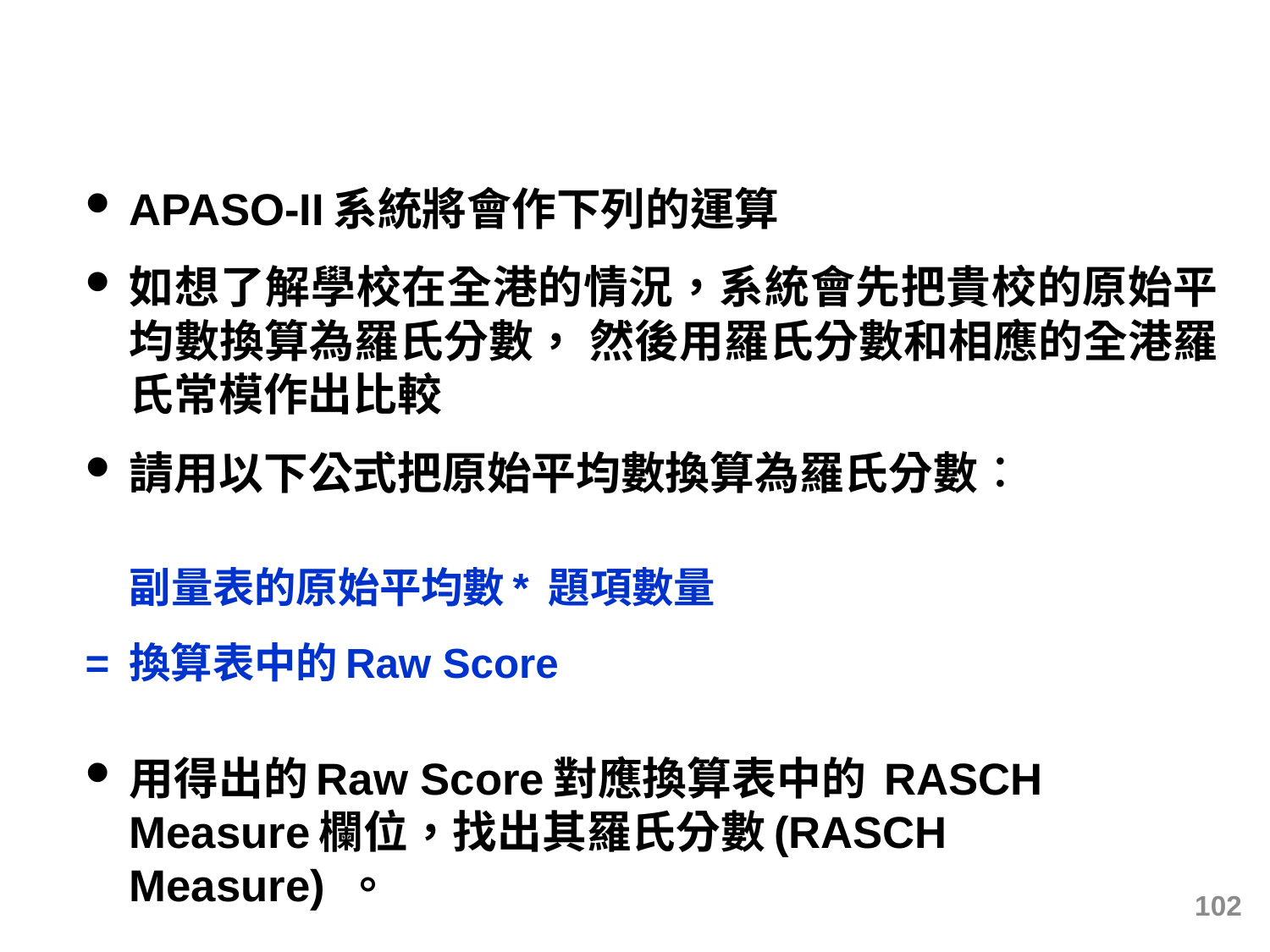

# 分析及詮釋方法
APASO-II系統將會作下列的運算
如想了解學校在全港的情況，系統會先把貴校的原始平均數換算為羅氏分數， 然後用羅氏分數和相應的全港羅氏常模作出比較
請用以下公式把原始平均數換算為羅氏分數︰

	副量表的原始平均數* 題項數量
= 換算表中的Raw Score

用得出的Raw Score對應換算表中的 RASCH Measure欄位，找出其羅氏分數(RASCH Measure) 。
102